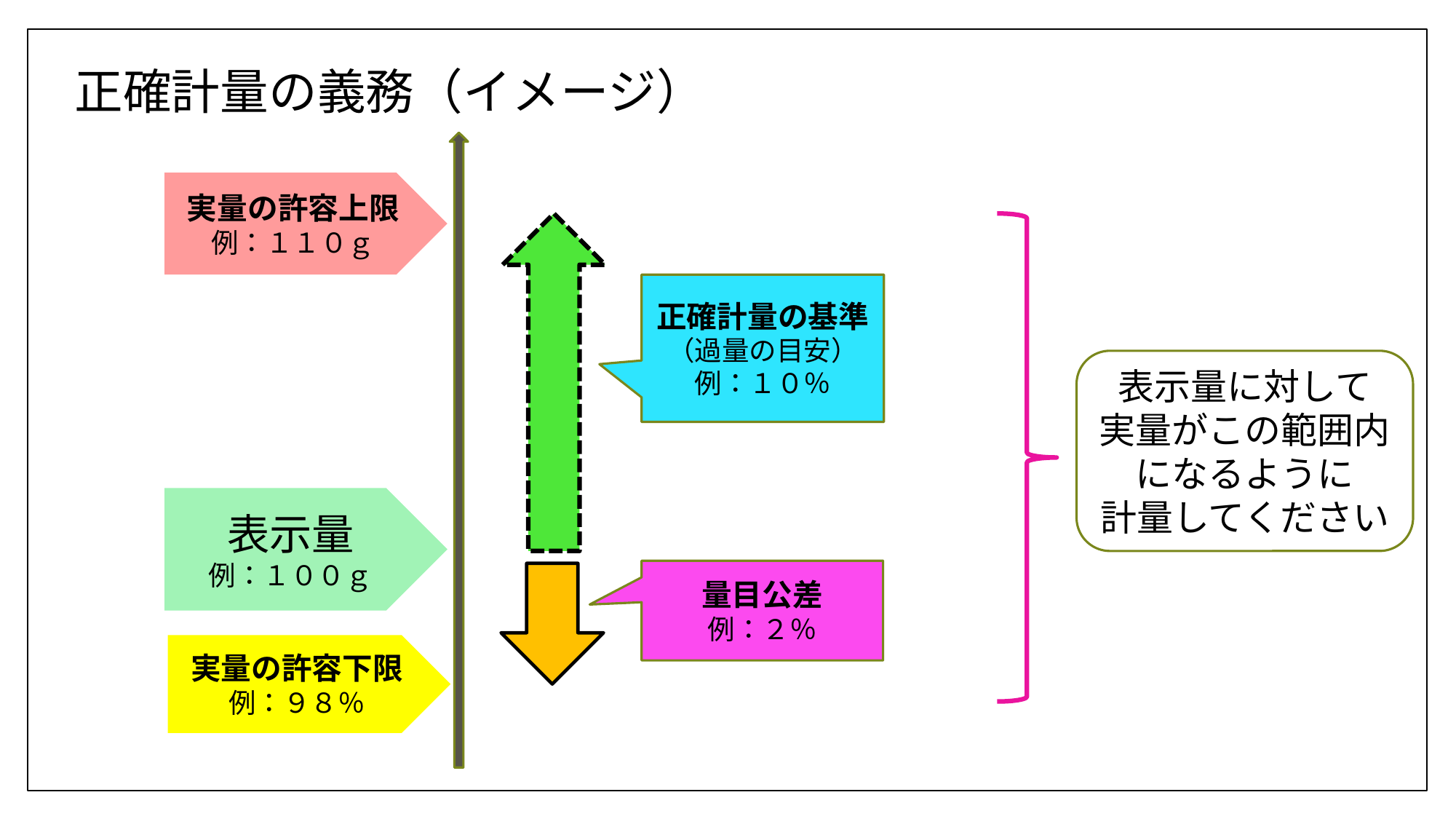

# 正確計量の義務（イメージ）

実量の許容上限
例：１１０ｇ

正確計量の基準
（過量の目安）
例：１０％
表示量に対して
実量がこの範囲内
になるように
計量してください
表示量
例：１００ｇ
量目公差
例：２％

実量の許容下限
例：９８％